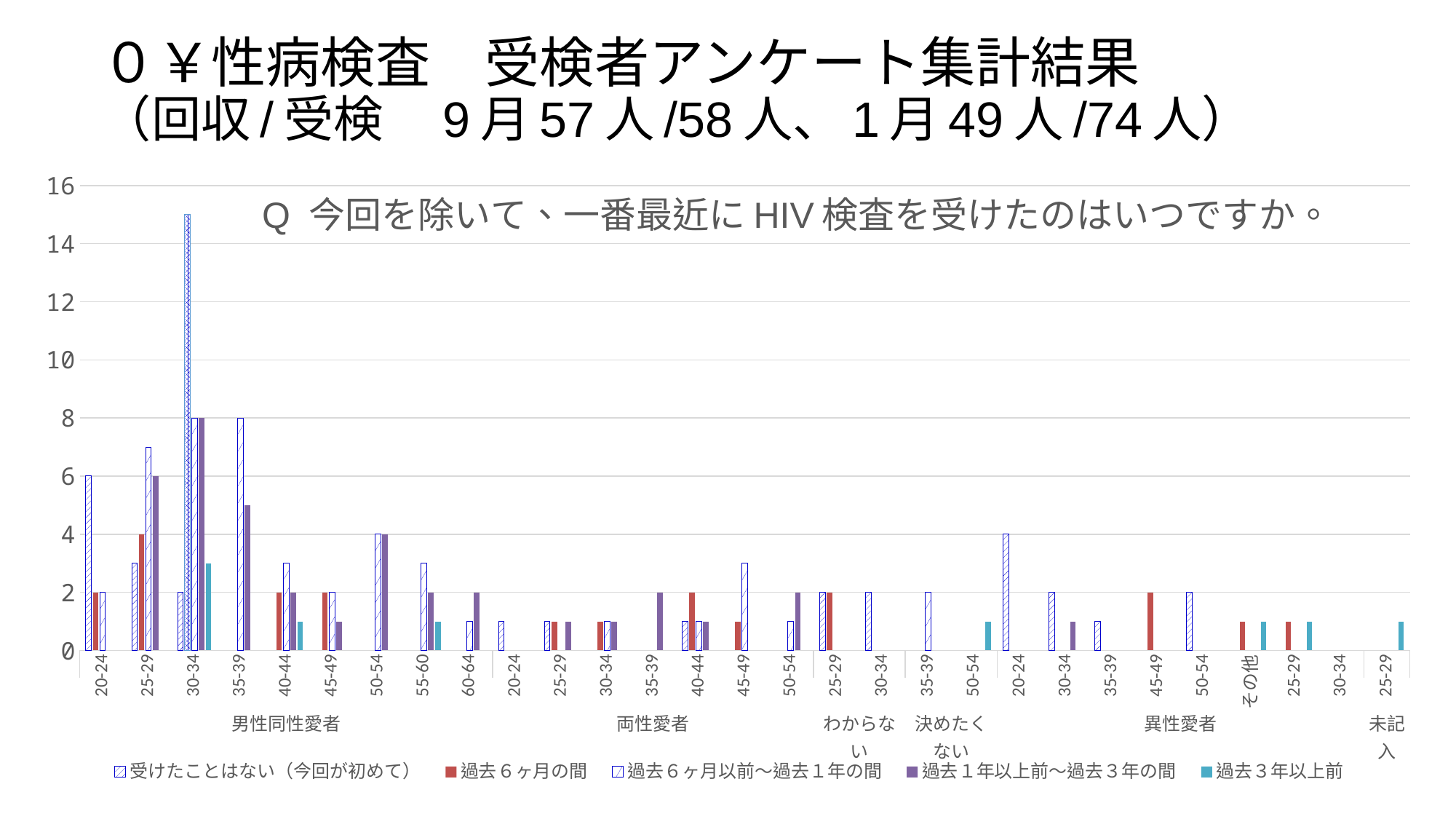

# ０￥性病検査　受検者アンケート集計結果 （回収/受検　9月57人/58人、1月49人/74人）

### Chart: Q 今回を除いて、一番最近にHIV検査を受けたのはいつですか。

| Category | 受けたことはない（今回が初めて） | 過去６ヶ月の間 | 過去６ヶ月以前～過去１年の間 | 過去１年以上前～過去３年の間 | 過去３年以上前 |
|---|---|---|---|---|---|
| 20-24 | 6.0 | 2.0 | 2.0 | None | None |
| 25-29 | 3.0 | 4.0 | 7.0 | 6.0 | None |
| 30-34 | 2.0 | 15.0 | 8.0 | 8.0 | 3.0 |
| 35-39 | None | None | 8.0 | 5.0 | None |
| 40-44 | None | 2.0 | 3.0 | 2.0 | 1.0 |
| 45-49 | None | 2.0 | 2.0 | 1.0 | None |
| 50-54 | None | None | 4.0 | 4.0 | None |
| 55-60 | None | None | 3.0 | 2.0 | 1.0 |
| 60-64 | None | None | 1.0 | 2.0 | None |
| 20-24 | 1.0 | None | None | None | None |
| 25-29 | 1.0 | 1.0 | None | 1.0 | None |
| 30-34 | None | 1.0 | 1.0 | 1.0 | None |
| 35-39 | None | None | None | 2.0 | None |
| 40-44 | 1.0 | 2.0 | 1.0 | 1.0 | None |
| 45-49 | None | 1.0 | 3.0 | None | None |
| 50-54 | None | None | 1.0 | 2.0 | None |
| 25-29 | 2.0 | 2.0 | None | None | None |
| 30-34 | 2.0 | None | None | None | None |
| 35-39 | None | None | 2.0 | None | None |
| 50-54 | None | None | None | None | 1.0 |
| 20-24 | 4.0 | None | None | None | None |
| 30-34 | 2.0 | None | None | 1.0 | None |
| 35-39 | 1.0 | None | None | None | None |
| 45-49 | None | 2.0 | None | None | None |
| 50-54 | 2.0 | None | None | None | None |
| その他 | None | 1.0 | None | None | 1.0 |
| 25-29 | None | 1.0 | None | None | 1.0 |
| 30-34 | None | None | None | None | None |
| 25-29 | None | None | None | None | 1.0 |